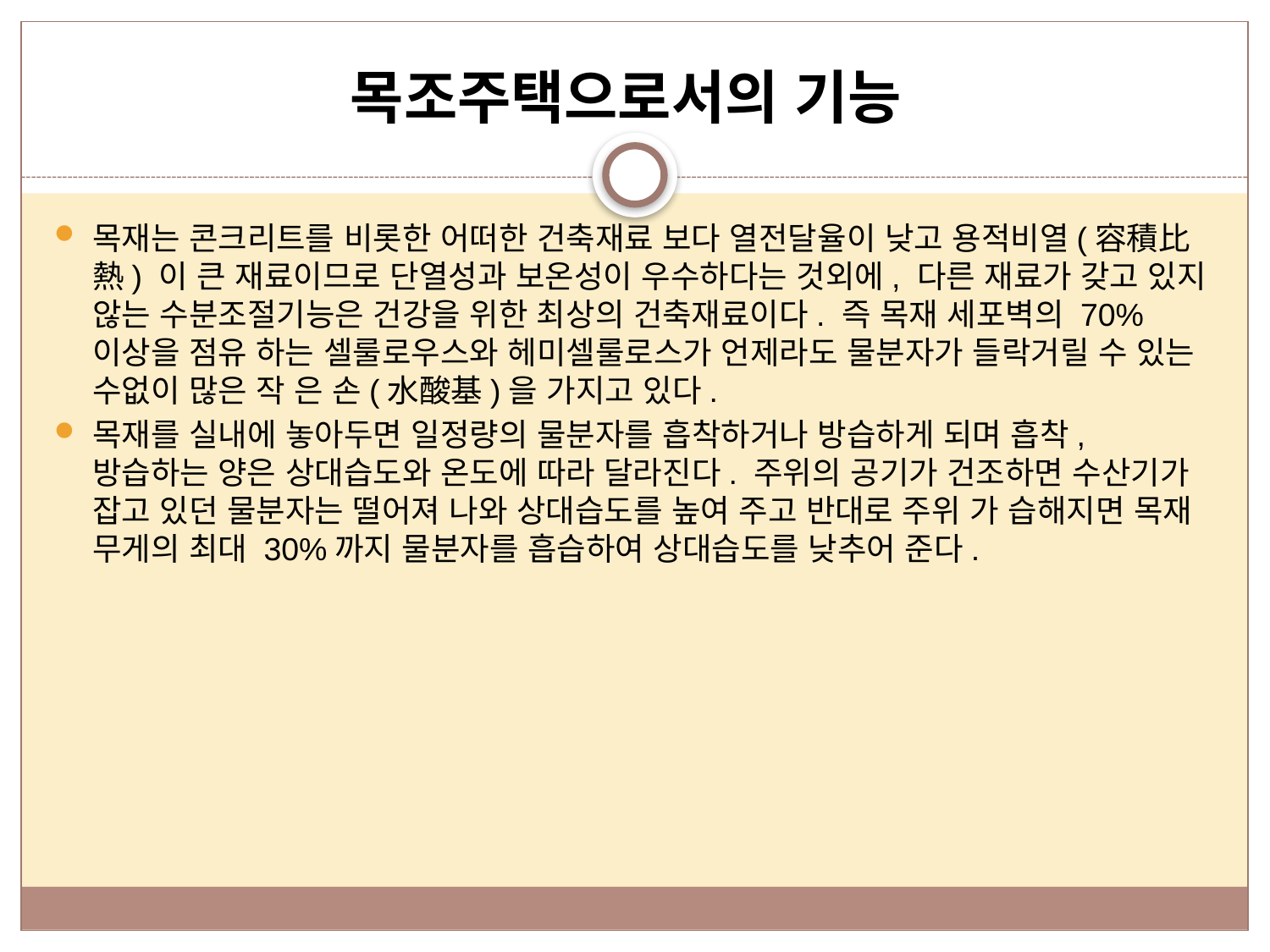

# 목조주택으로서의 기능
목재는 콘크리트를 비롯한 어떠한 건축재료 보다 열전달율이 낮고 용적비열(容積比熱) 이 큰 재료이므로 단열성과 보온성이 우수하다는 것외에, 다른 재료가 갖고 있지 않는 수분조절기능은 건강을 위한 최상의 건축재료이다. 즉 목재 세포벽의 70% 이상을 점유 하는 셀룰로우스와 헤미셀룰로스가 언제라도 물분자가 들락거릴 수 있는 수없이 많은 작 은 손(水酸基)을 가지고 있다.
목재를 실내에 놓아두면 일정량의 물분자를 흡착하거나 방습하게 되며 흡착, 방습하는 양은 상대습도와 온도에 따라 달라진다. 주위의 공기가 건조하면 수산기가 잡고 있던 물분자는 떨어져 나와 상대습도를 높여 주고 반대로 주위 가 습해지면 목재 무게의 최대 30%까지 물분자를 흡습하여 상대습도를 낮추어 준다.